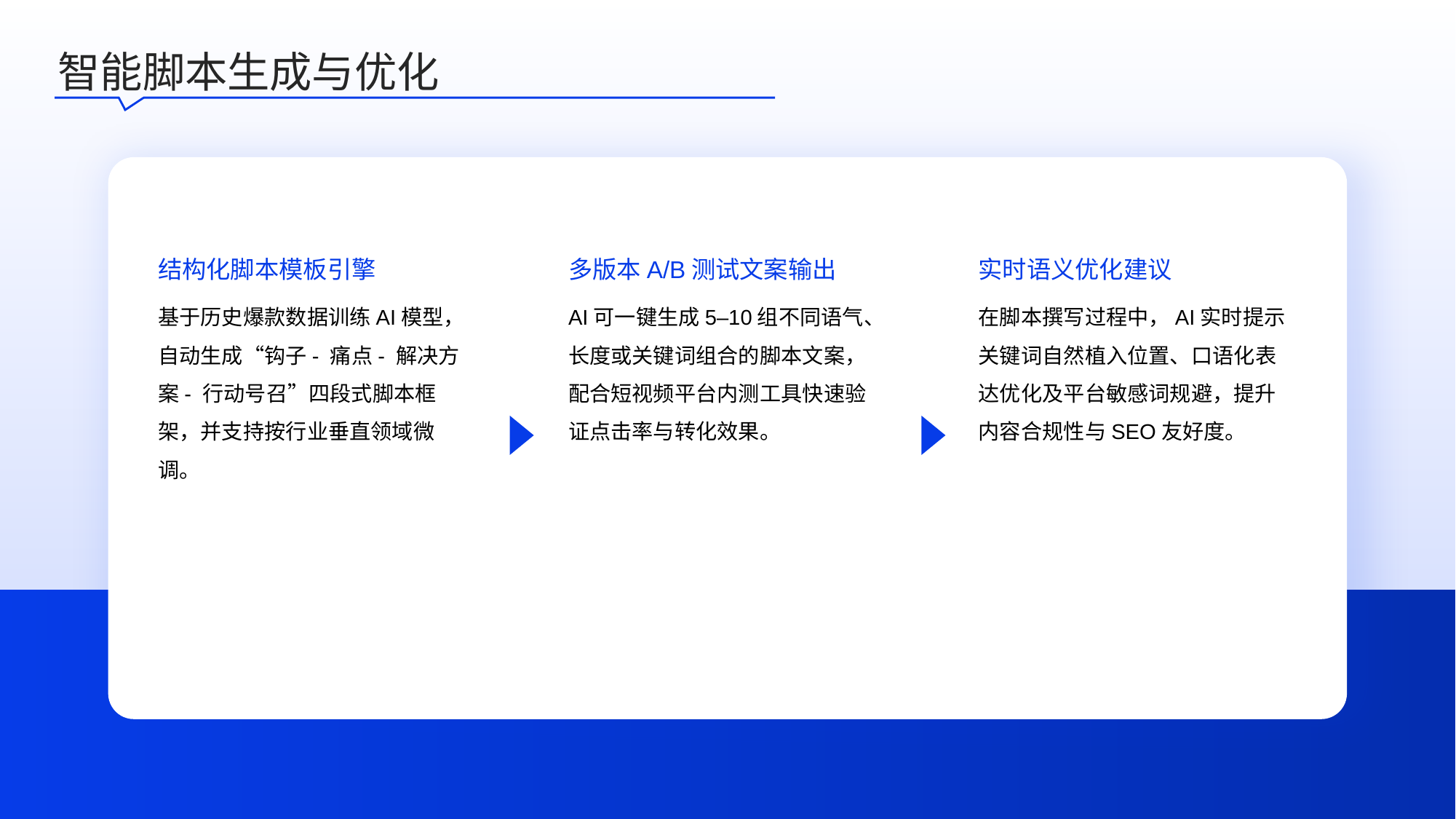

智能脚本生成与优化

结构化脚本模板引擎
多版本A/B测试文案输出
实时语义优化建议
基于历史爆款数据训练AI模型，自动生成“钩子- 痛点- 解决方案- 行动号召”四段式脚本框架，并支持按行业垂直领域微调。
AI可一键生成5–10组不同语气、长度或关键词组合的脚本文案，配合短视频平台内测工具快速验证点击率与转化效果。
在脚本撰写过程中，AI实时提示关键词自然植入位置、口语化表达优化及平台敏感词规避，提升内容合规性与SEO友好度。